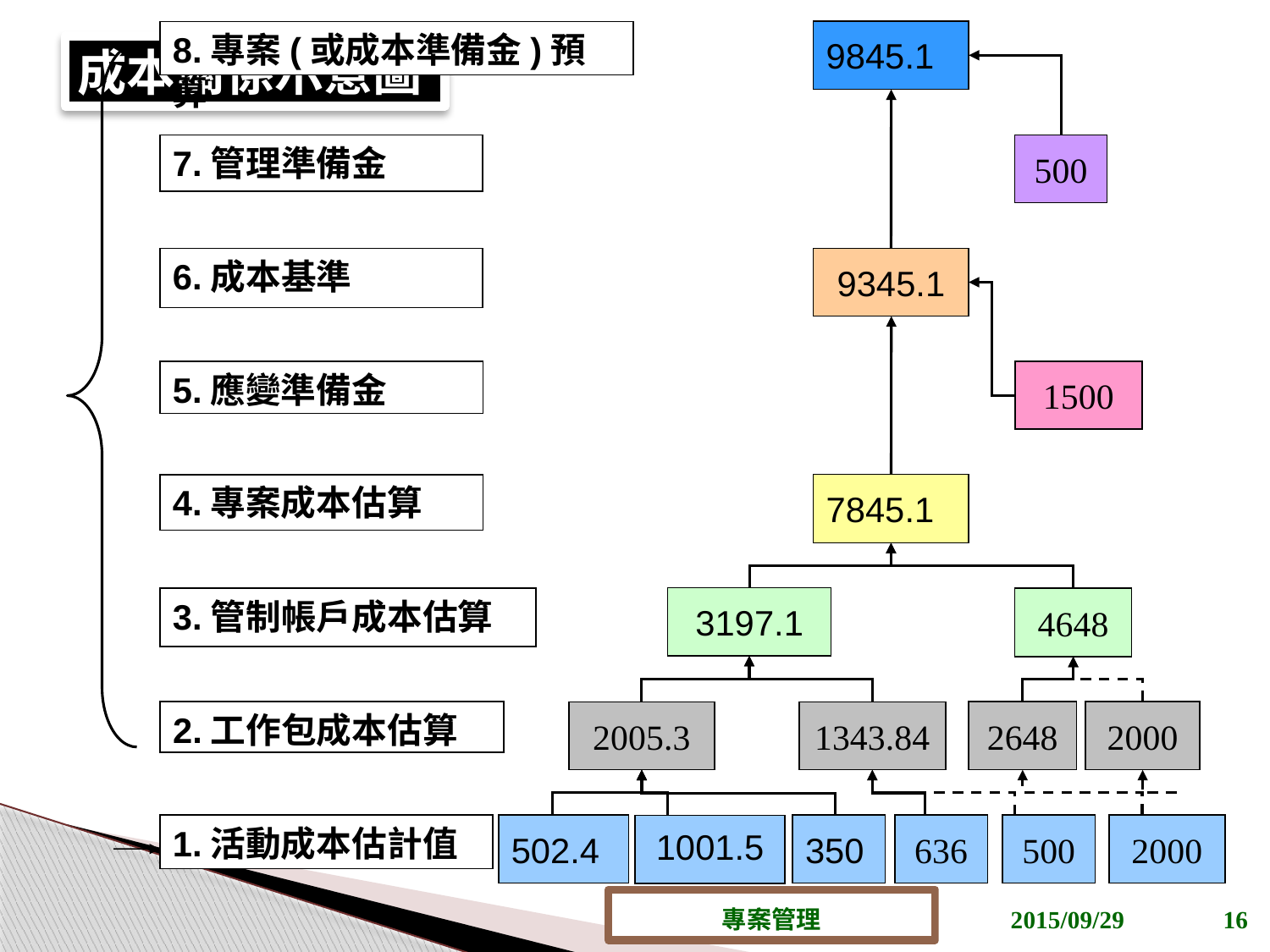

9845.1
8.專案(或成本準備金)預算

500
7.管理準備金

9345.1
6.成本基準

5.應變準備金

1500

7845.1
4.專案成本估算

3197.1
3.管制帳戶成本估算

4648

2648
2000
2.工作包成本估算

2005.3
1343.84

2000
1.活動成本估計值

502.4
350
636
500
1001.5

成本關係示意圖
專案管理
2015/09/29
16